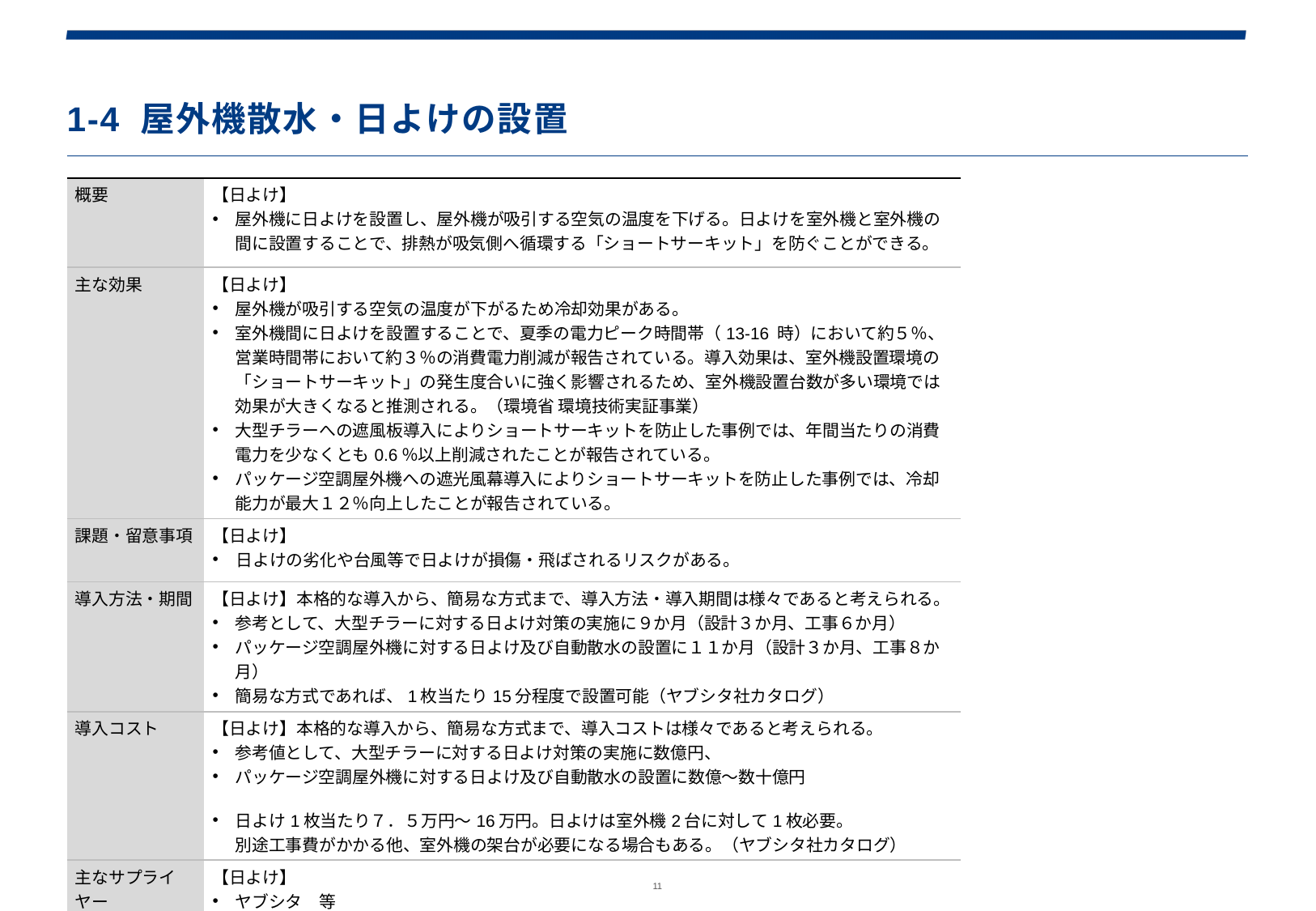

1-4 屋外機散水・日よけの設置
| 概要 | 【日よけ】 屋外機に日よけを設置し、屋外機が吸引する空気の温度を下げる。日よけを室外機と室外機の間に設置することで、排熱が吸気側へ循環する「ショートサーキット」を防ぐことができる。 |
| --- | --- |
| 主な効果 | 【日よけ】 屋外機が吸引する空気の温度が下がるため冷却効果がある。 室外機間に日よけを設置することで、夏季の電力ピーク時間帯（13-16 時）において約５％、営業時間帯において約３％の消費電力削減が報告されている。導入効果は、室外機設置環境の「ショートサーキット」の発生度合いに強く影響されるため、室外機設置台数が多い環境では効果が大きくなると推測される。（環境省 環境技術実証事業） 大型チラーへの遮風板導入によりショートサーキットを防止した事例では、年間当たりの消費電力を少なくとも0.6％以上削減されたことが報告されている。 パッケージ空調屋外機への遮光風幕導入によりショートサーキットを防止した事例では、冷却能力が最大１２％向上したことが報告されている。 |
| 課題・留意事項 | 【日よけ】 日よけの劣化や台風等で日よけが損傷・飛ばされるリスクがある。 |
| 導入方法・期間 | 【日よけ】本格的な導入から、簡易な方式まで、導入方法・導入期間は様々であると考えられる。 参考として、大型チラーに対する日よけ対策の実施に９か月（設計３か月、工事６か月） パッケージ空調屋外機に対する日よけ及び自動散水の設置に１１か月（設計３か月、工事８か月） 簡易な方式であれば、1枚当たり15分程度で設置可能（ヤブシタ社カタログ） |
| 導入コスト | 【日よけ】本格的な導入から、簡易な方式まで、導入コストは様々であると考えられる。 参考値として、大型チラーに対する日よけ対策の実施に数億円、 パッケージ空調屋外機に対する日よけ及び自動散水の設置に数億～数十億円 日よけ1枚当たり７．５万円～16万円。日よけは室外機2台に対して1枚必要。 別途工事費がかかる他、室外機の架台が必要になる場合もある。（ヤブシタ社カタログ） |
| 主なサプライヤー | 【日よけ】 ヤブシタ　等 |